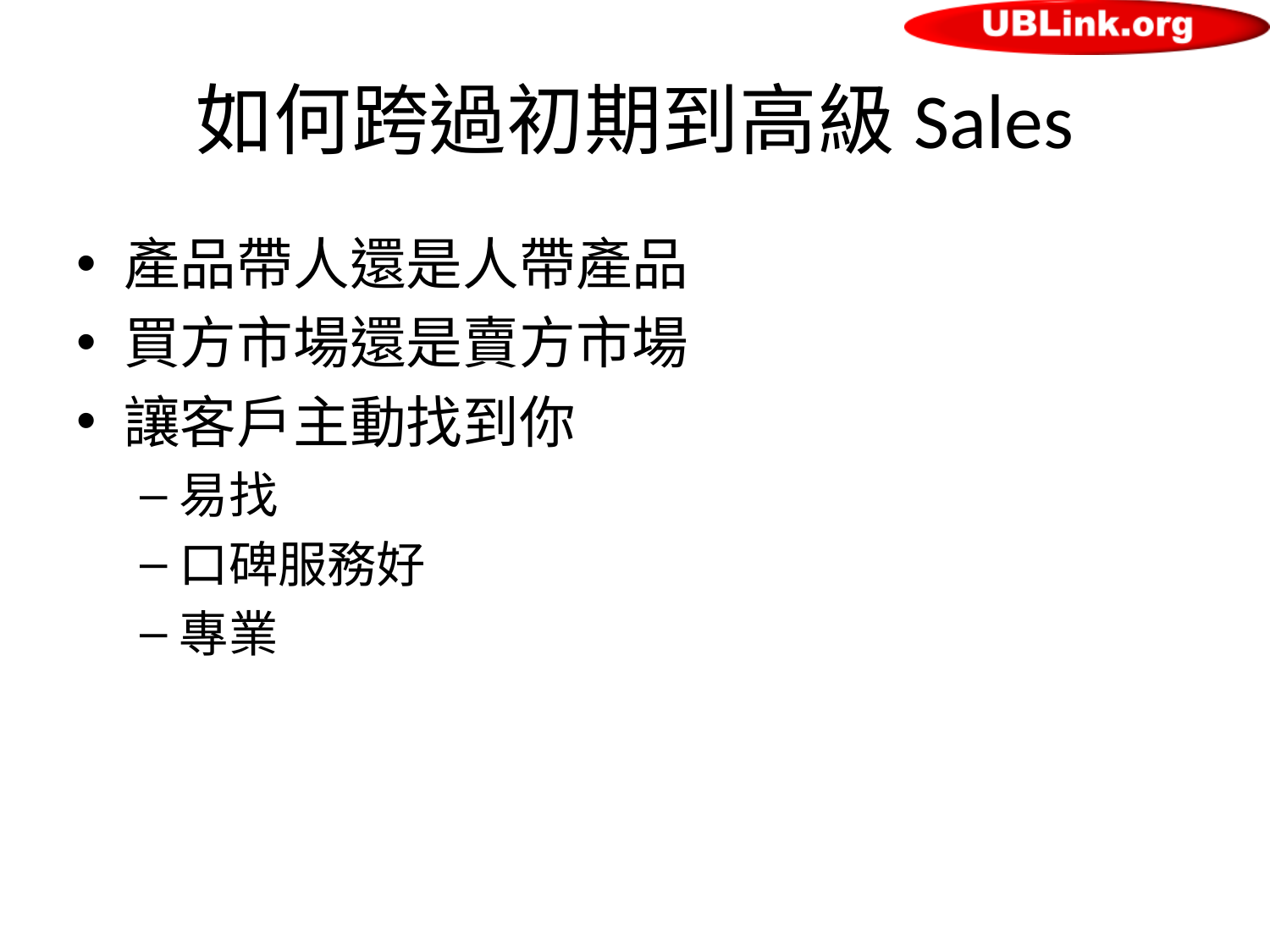

# 如何跨過初期到高級Sales
產品帶人還是人帶產品
買方市場還是賣方市場
讓客戶主動找到你
易找
口碑服務好
專業